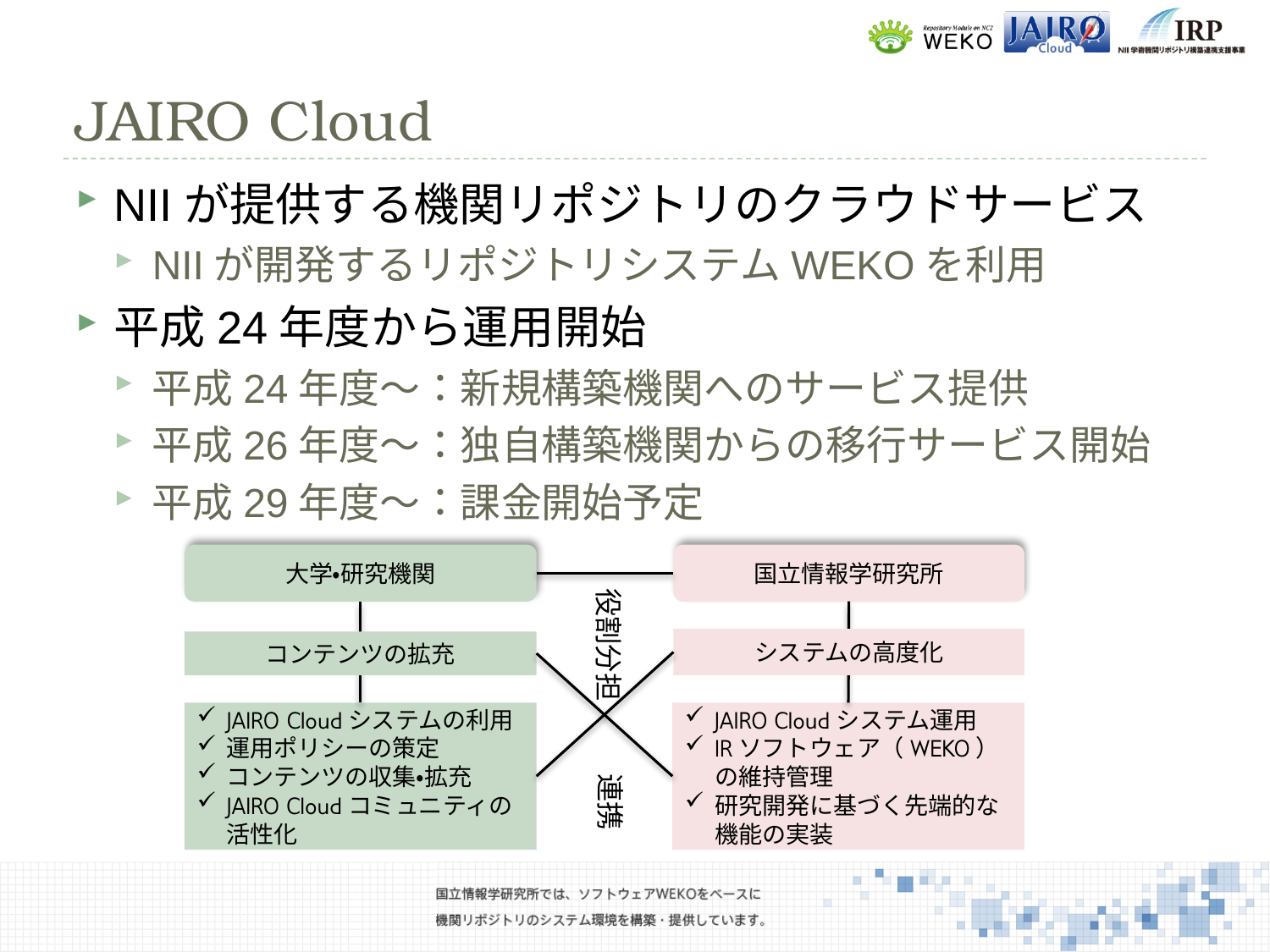

# JAIRO Cloud
NIIが提供する機関リポジトリのクラウドサービス
NIIが開発するリポジトリシステムWEKOを利用
平成24年度から運用開始
平成24年度～：新規構築機関へのサービス提供
平成26年度～：独自構築機関からの移行サービス開始
平成29年度～：課金開始予定
大学・研究機関
国立情報学研究所
役割分担
システムの高度化
コンテンツの拡充
JAIRO Cloudシステムの利用
運用ポリシーの策定
コンテンツの収集・拡充
JAIRO Cloudコミュニティの活性化
JAIRO Cloudシステム運用
IRソフトウェア（WEKO）の維持管理
研究開発に基づく先端的な機能の実装
連携